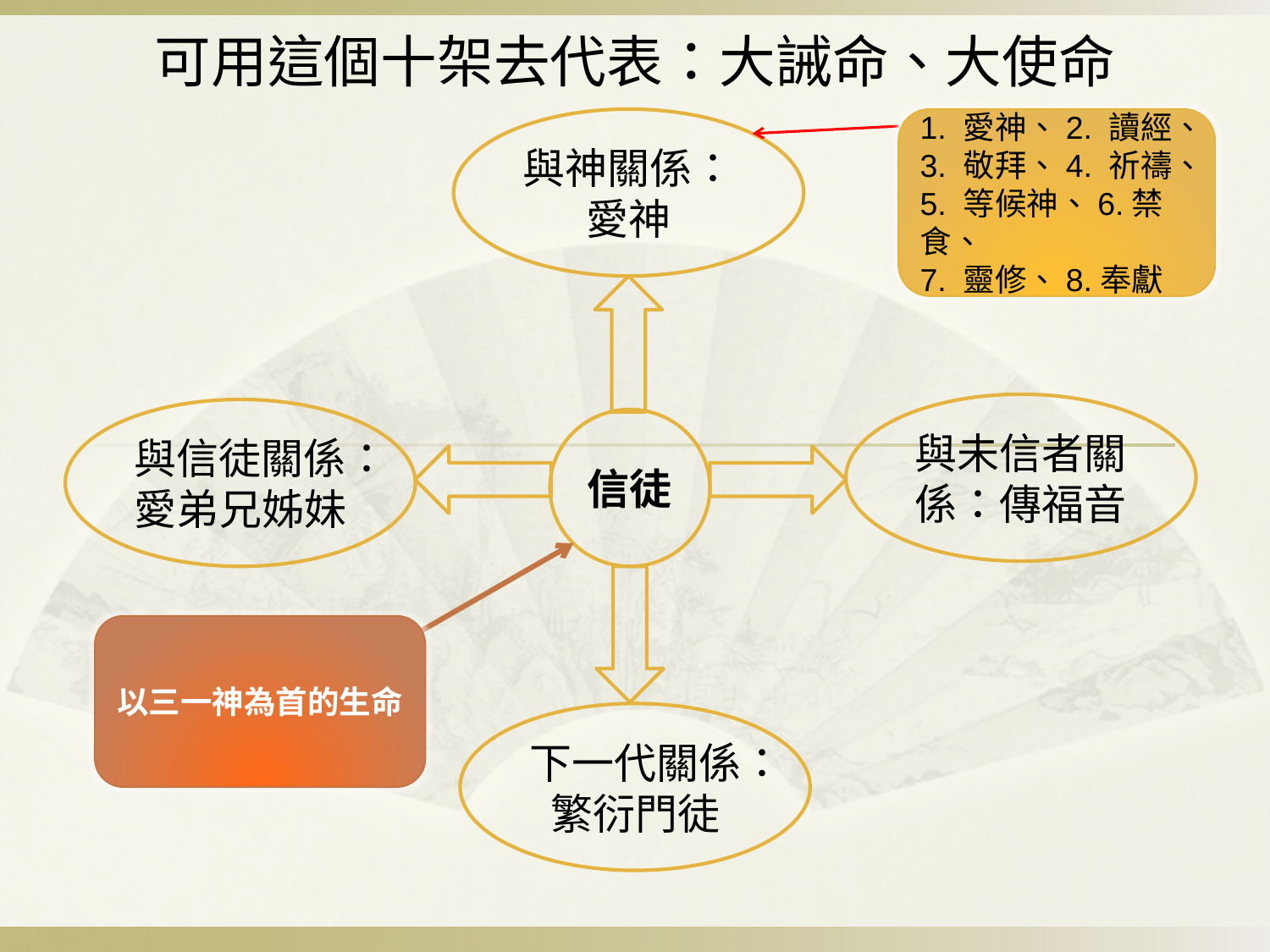

可用這個十架去代表：大誡命、大使命
與神關係：愛神
1. 愛神、2. 讀經、3. 敬拜、4. 祈禱、5. 等候神、6.禁食、
7. 靈修、8.奉獻

與未信者關係：傳福音
與信徒關係：愛弟兄姊妹
信徒

以三一神為首的生命
下一代關係：繁衍門徒